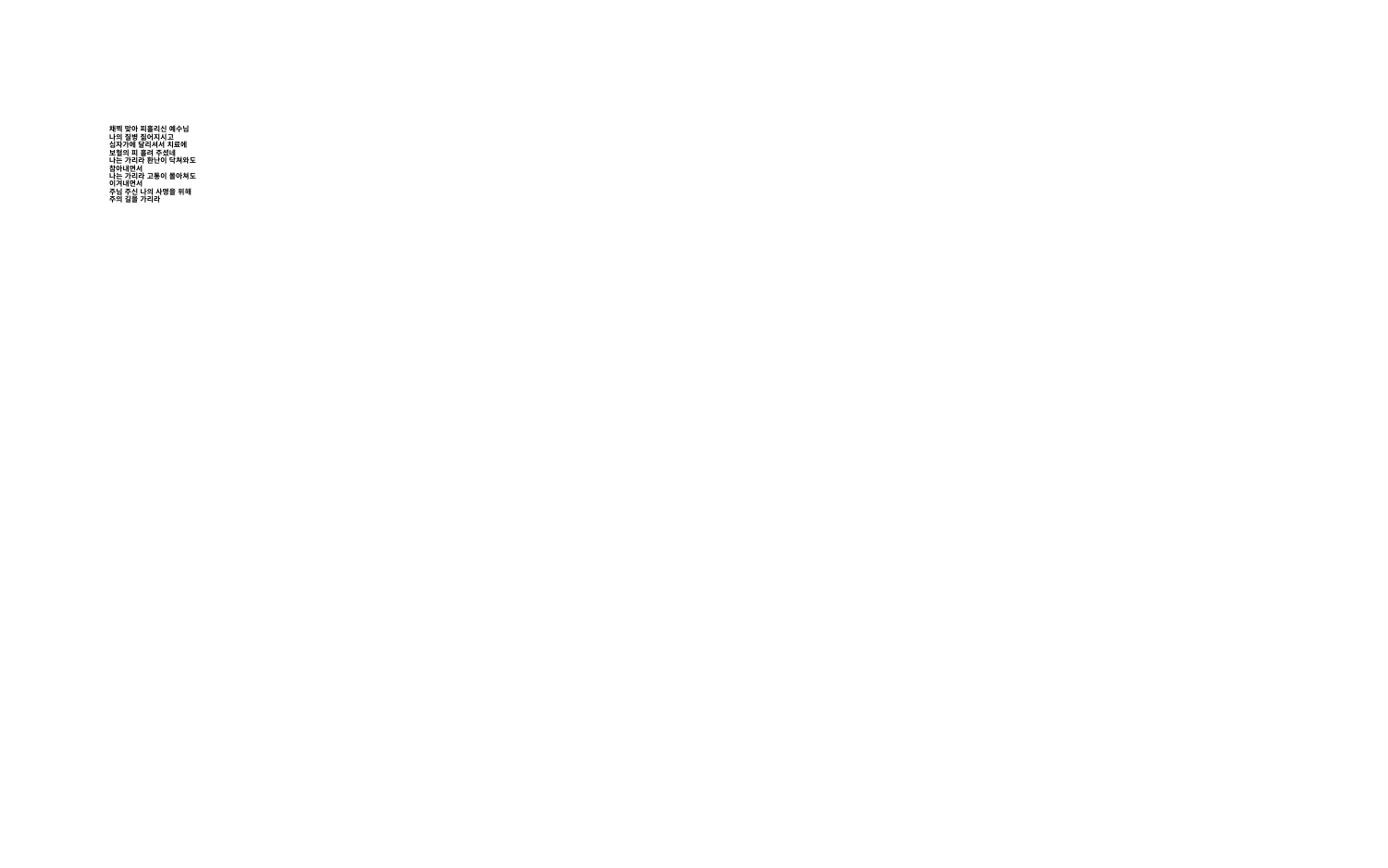

# 채찍 맞아 피흘리신 예수님  나의 질병 짊어지시고  십자가에 달리셔서 치료에  보혈의 피 흘려 주셨네  나는 가리라 환난이 닥쳐와도  참아내면서  나는 가리라 고통이 몰아쳐도  이겨내면서  주님 주신 나의 사명을 위해  주의 길을 가리라